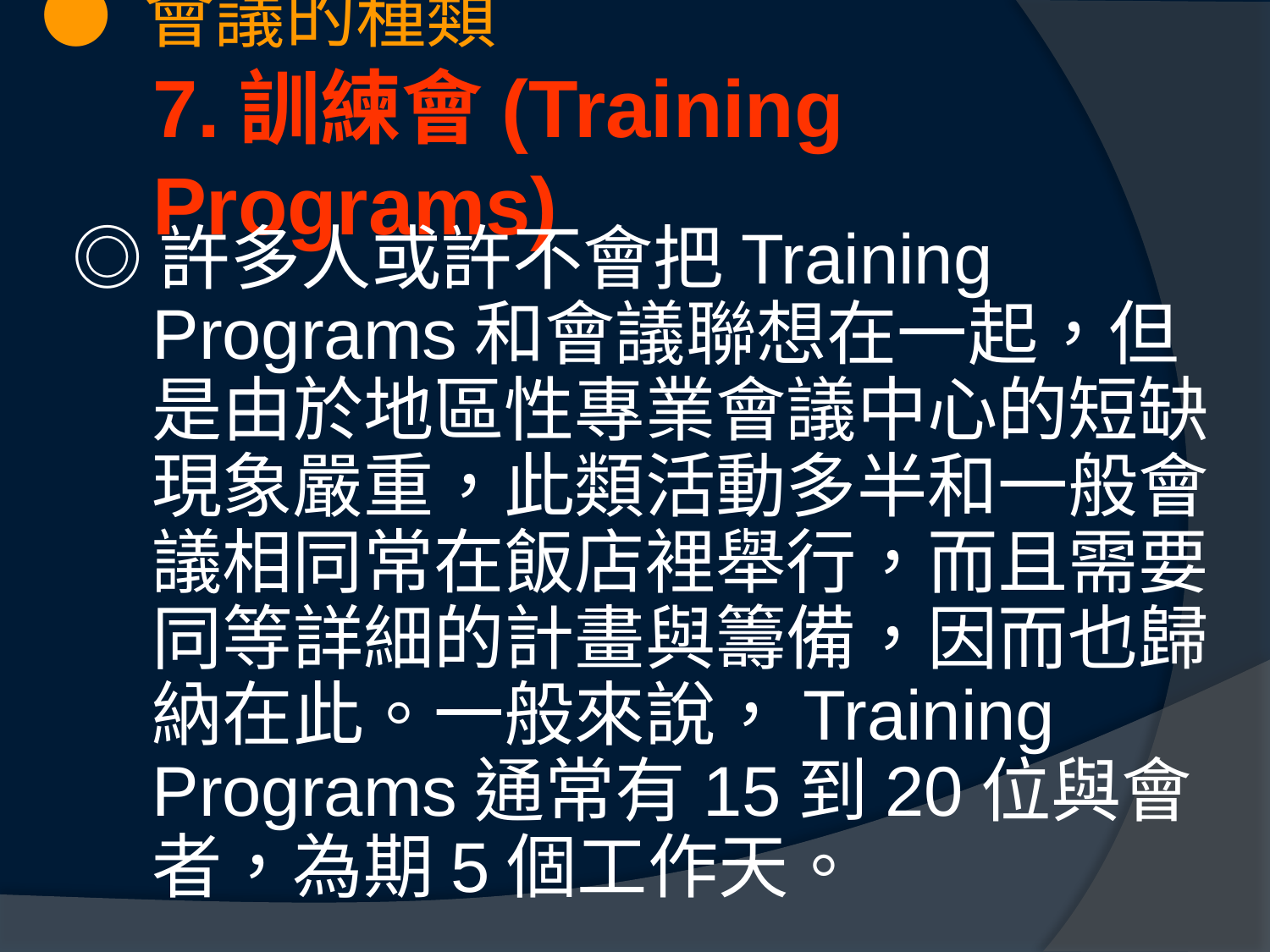

# ● 會議的種類 7.訓練會(Training Programs)
◎許多人或許不會把Training Programs和會議聯想在一起，但是由於地區性專業會議中心的短缺現象嚴重，此類活動多半和一般會議相同常在飯店裡舉行，而且需要同等詳細的計畫與籌備，因而也歸納在此。一般來說，Training Programs通常有15到20位與會者，為期5個工作天。